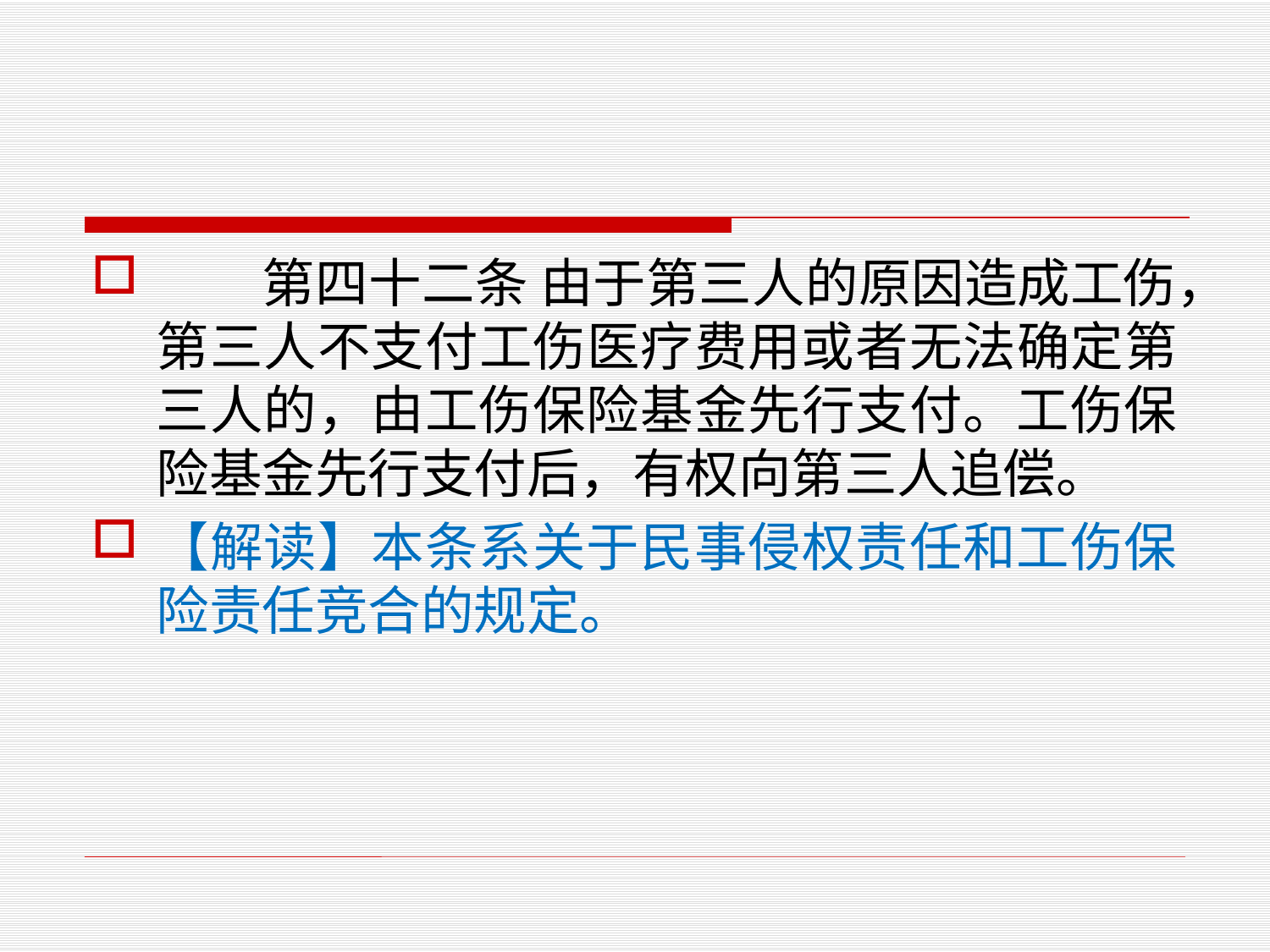

第四十二条 由于第三人的原因造成工伤，第三人不支付工伤医疗费用或者无法确定第三人的，由工伤保险基金先行支付。工伤保险基金先行支付后，有权向第三人追偿。
【解读】本条系关于民事侵权责任和工伤保险责任竞合的规定。